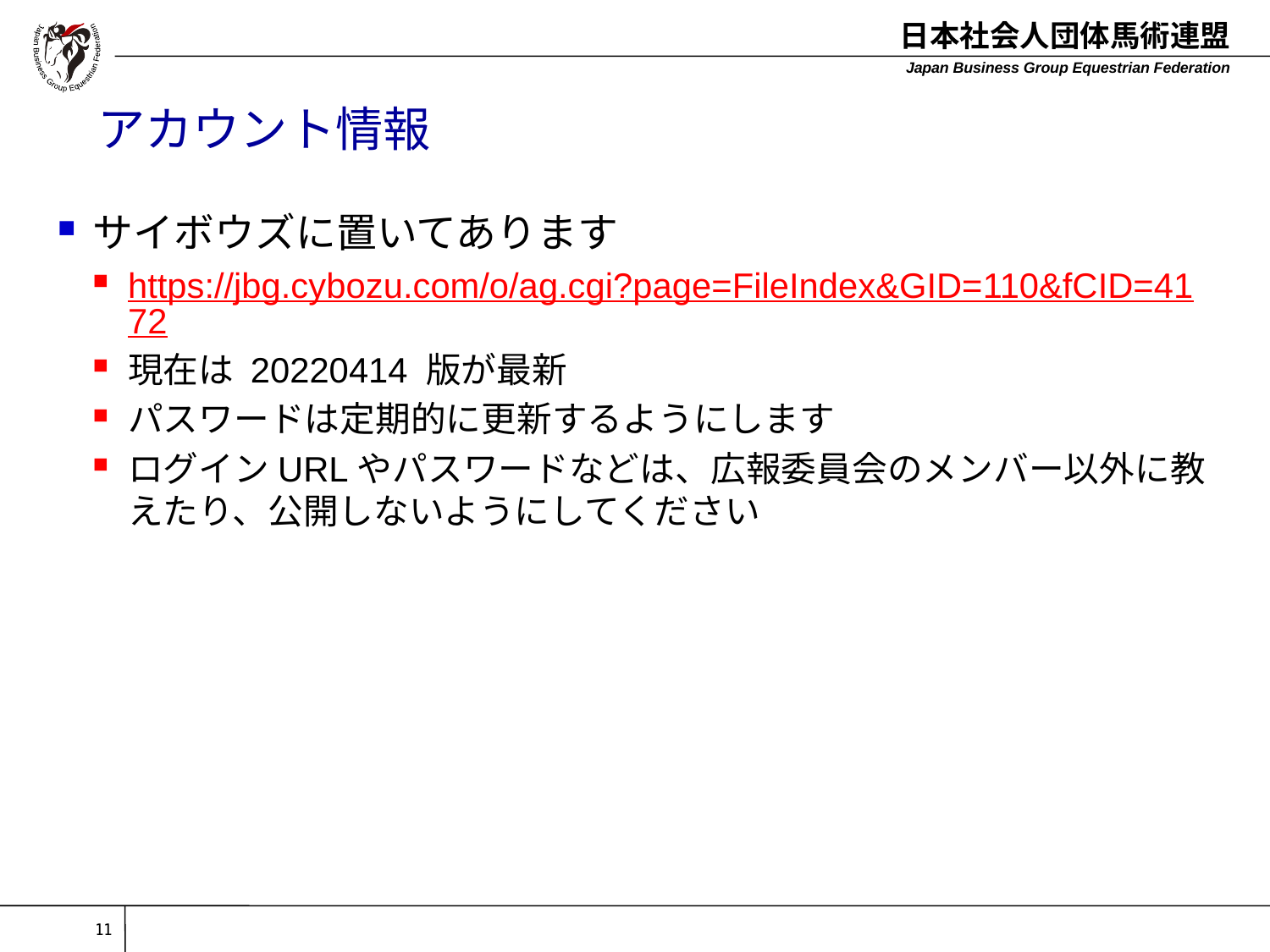

# アカウント情報
サイボウズに置いてあります
https://jbg.cybozu.com/o/ag.cgi?page=FileIndex&GID=110&fCID=4172
現在は 20220414 版が最新
パスワードは定期的に更新するようにします
ログインURLやパスワードなどは、広報委員会のメンバー以外に教えたり、公開しないようにしてください

11